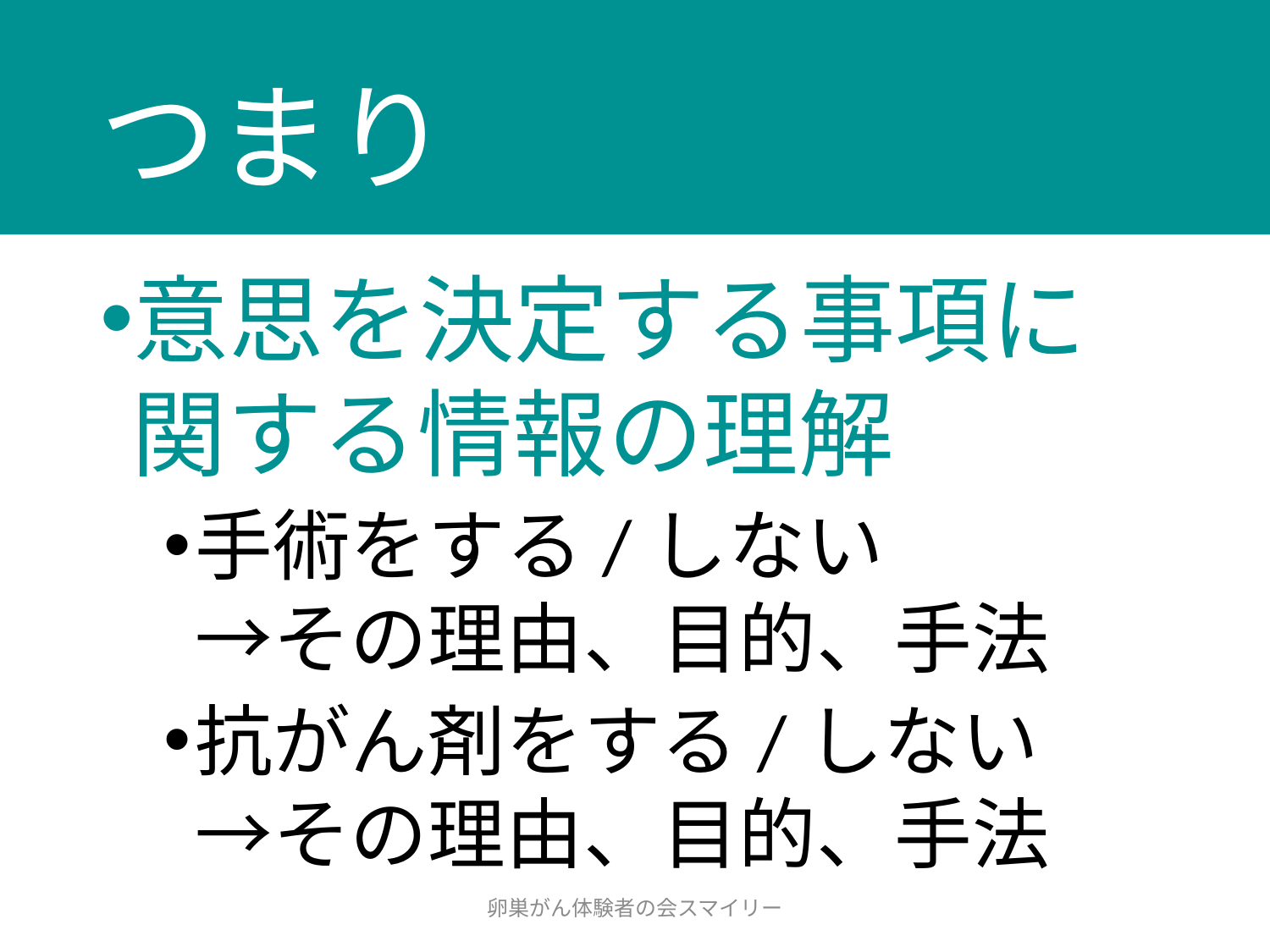

# つまり
意思を決定する事項に関する情報の理解
手術をする/しない
→その理由、目的、手法
抗がん剤をする/しない
→その理由、目的、手法
卵巣がん体験者の会スマイリー